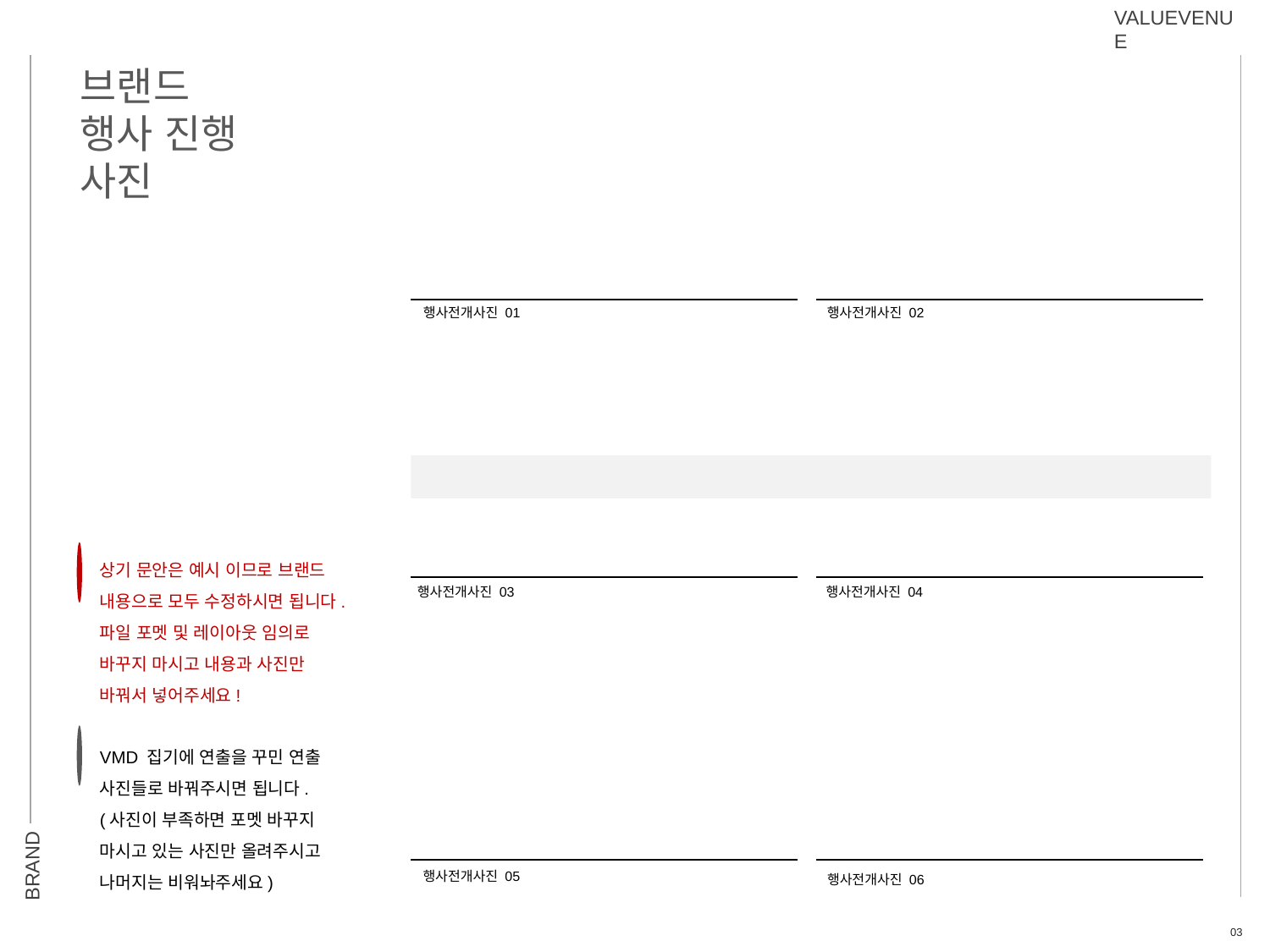

VALUEVENUE
브랜드
행사 진행 사진
행사전개사진 01
행사전개사진 02

상기 문안은 예시 이므로 브랜드 내용으로 모두 수정하시면 됩니다.
파일 포멧 및 레이아웃 임의로 바꾸지 마시고 내용과 사진만 바꿔서 넣어주세요!

VMD 집기에 연출을 꾸민 연출 사진들로 바꿔주시면 됩니다.
(사진이 부족하면 포멧 바꾸지 마시고 있는 사진만 올려주시고 나머지는 비워놔주세요)

행사전개사진 03
행사전개사진 04

BRAND
행사전개사진 05
행사전개사진 06
03